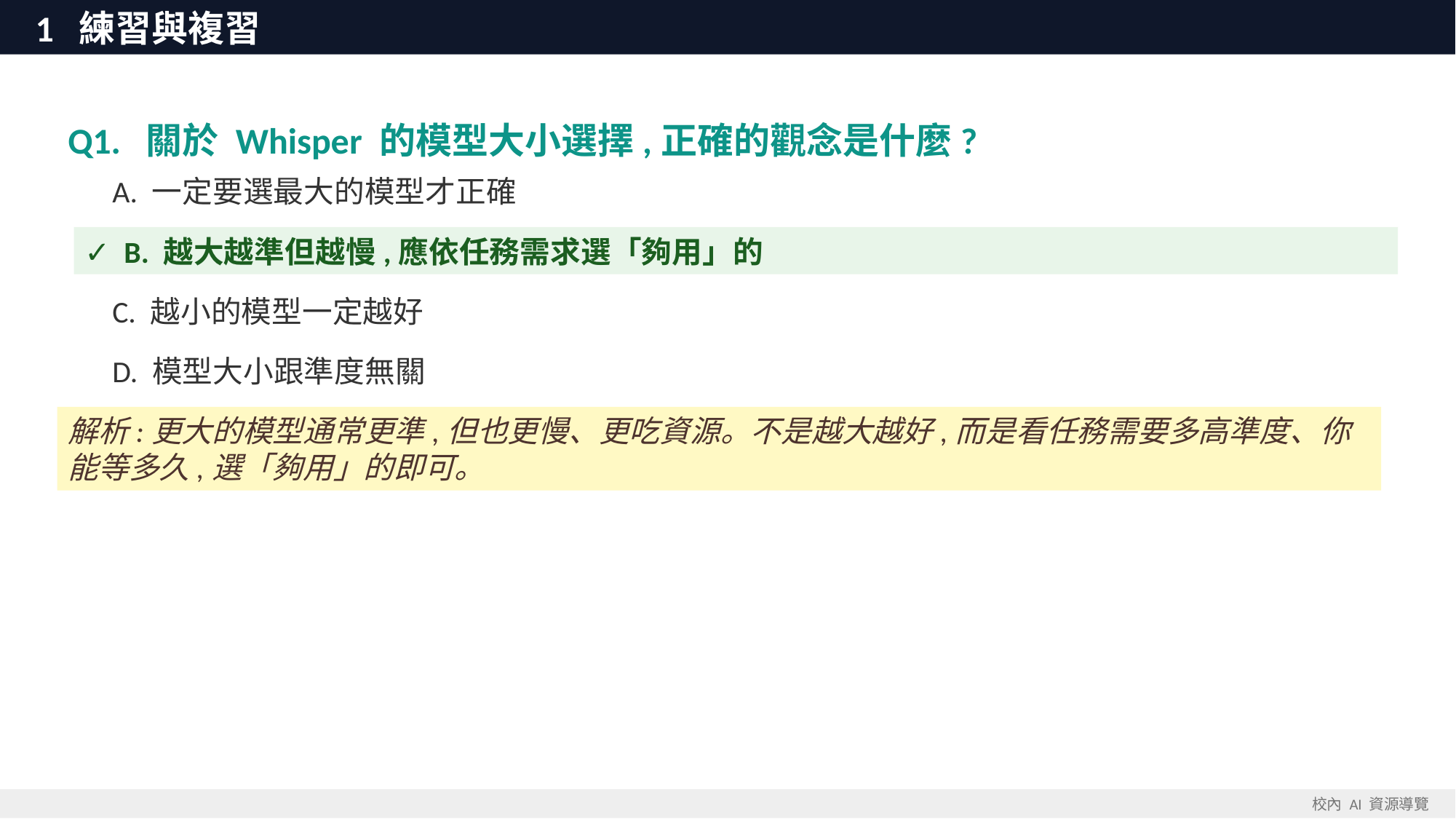

1  練習與複習
Q1.  關於 Whisper 的模型大小選擇,正確的觀念是什麼?
    A. 一定要選最大的模型才正確
✓  B. 越大越準但越慢,應依任務需求選「夠用」的
    C. 越小的模型一定越好
    D. 模型大小跟準度無關
解析:更大的模型通常更準,但也更慢、更吃資源。不是越大越好,而是看任務需要多高準度、你能等多久,選「夠用」的即可。
校內 AI 資源導覽